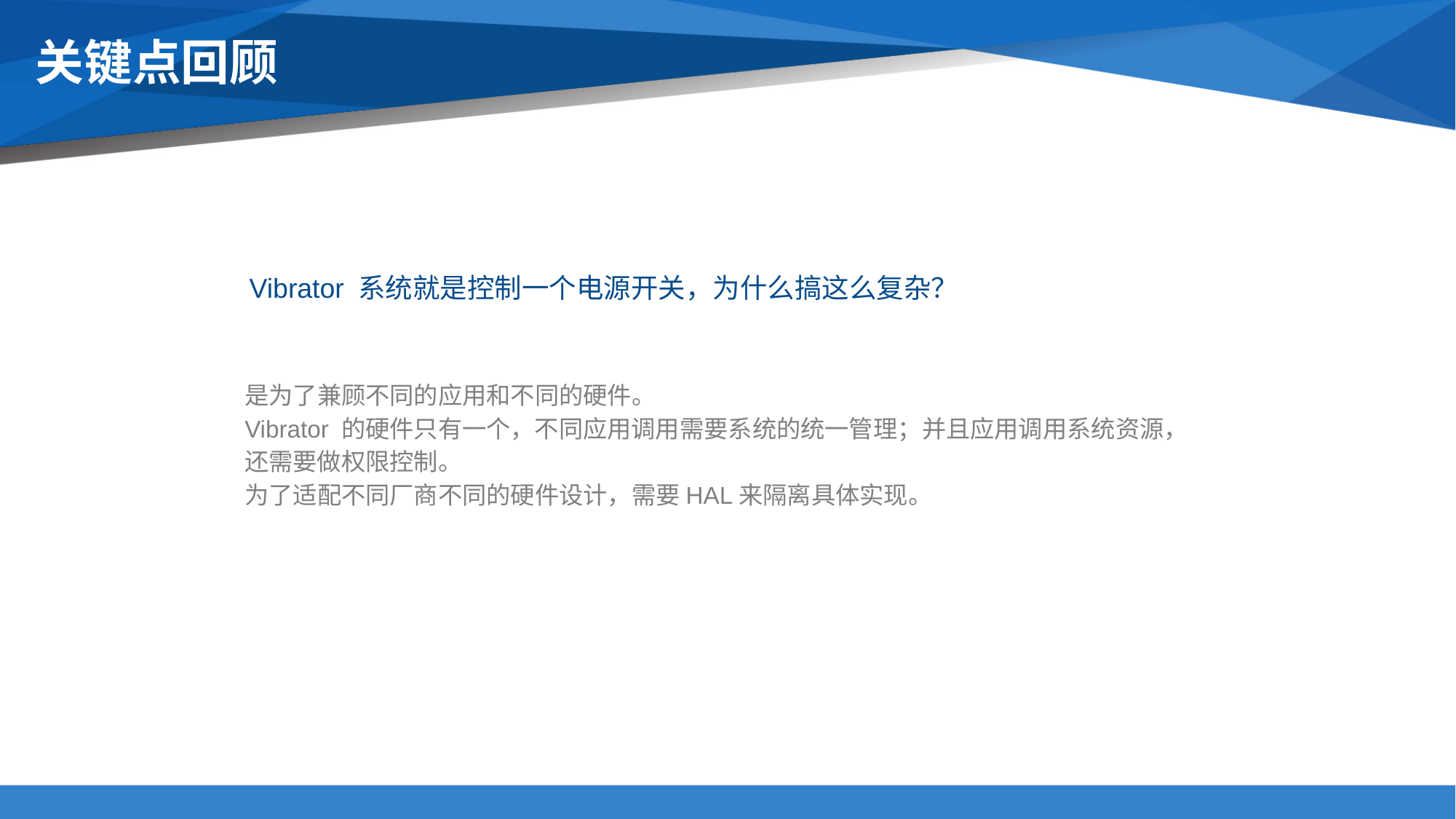

# 关键点回顾
Vibrator 系统就是控制一个电源开关，为什么搞这么复杂？
是为了兼顾不同的应用和不同的硬件。
Vibrator 的硬件只有一个，不同应用调用需要系统的统一管理；并且应用调用系统资源，还需要做权限控制。
为了适配不同厂商不同的硬件设计，需要HAL来隔离具体实现。